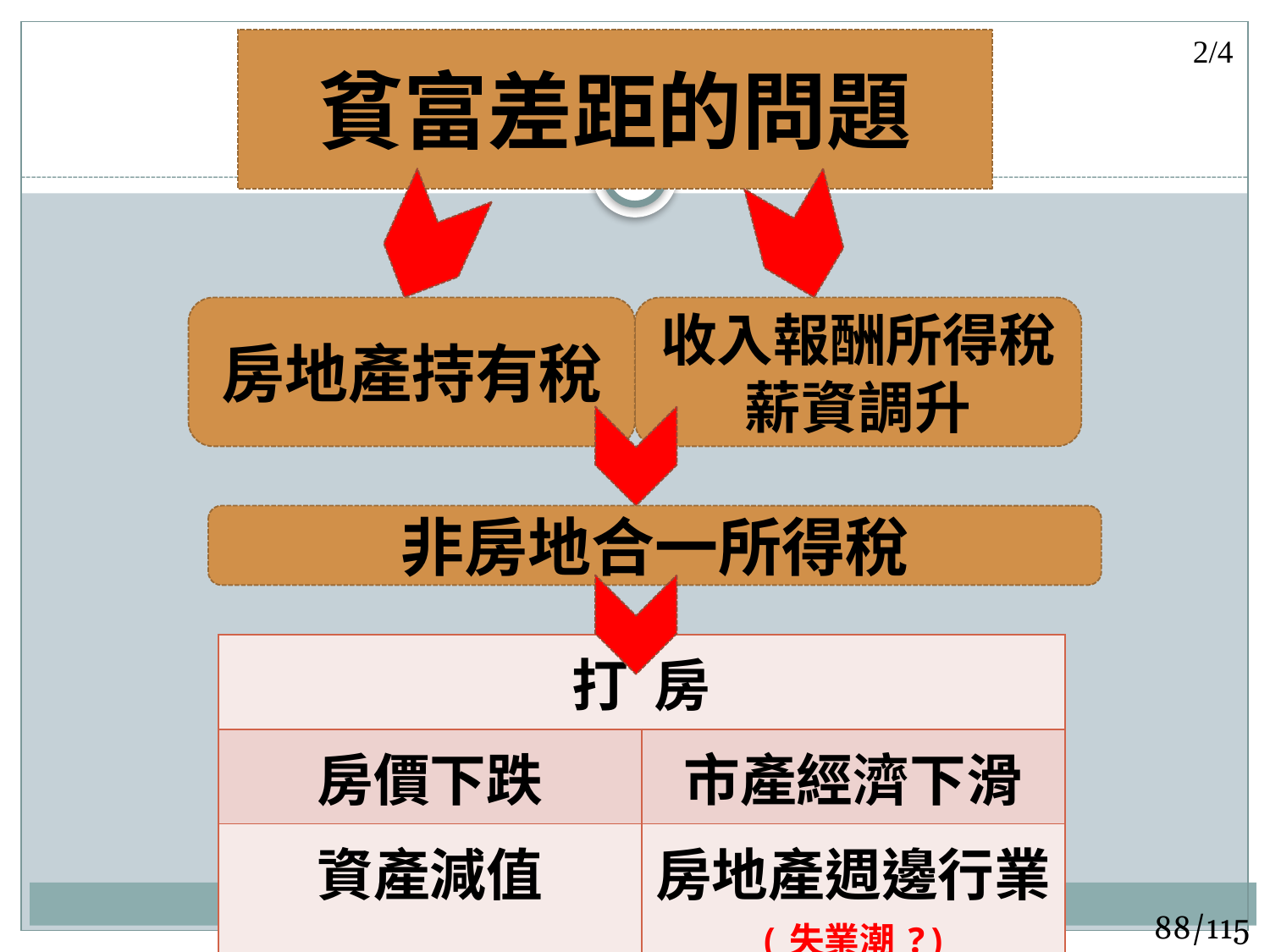

2/4
貧富差距的問題

房地產持有稅
收入報酬所得稅薪資調升

非房地合一所得稅

| 打 房 |  |
| --- | --- |
| 房價下跌 | 市產經濟下滑 |
| 資產減值 | 房地產週邊行業 (失業潮?) |